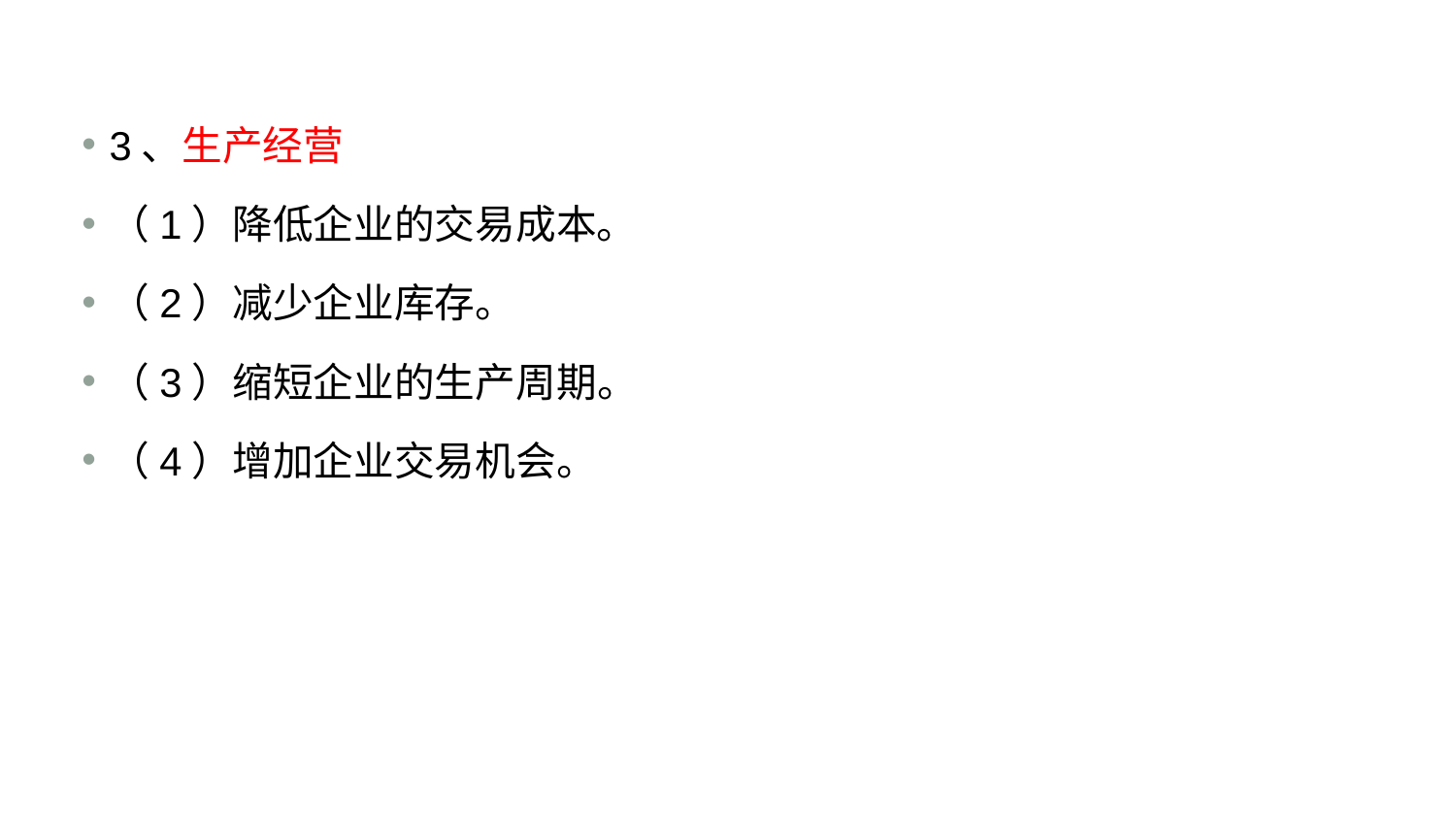

#
3、生产经营
（1）降低企业的交易成本。
（2）减少企业库存。
（3）缩短企业的生产周期。
（4）增加企业交易机会。